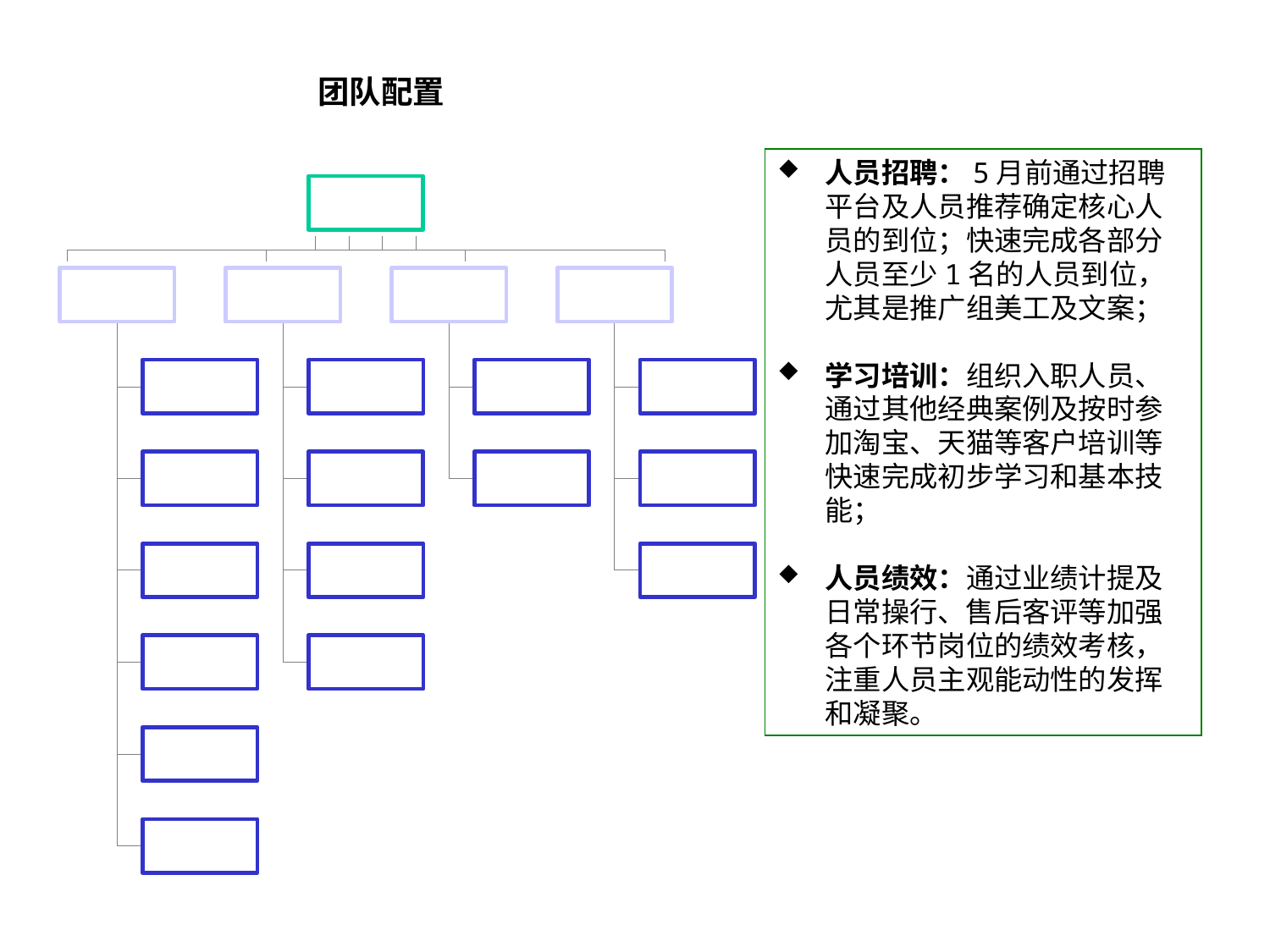

团队配置
人员招聘：5月前通过招聘平台及人员推荐确定核心人员的到位；快速完成各部分人员至少1名的人员到位，尤其是推广组美工及文案；

学习培训：组织入职人员、通过其他经典案例及按时参加淘宝、天猫等客户培训等快速完成初步学习和基本技能；
人员绩效：通过业绩计提及日常操行、售后客评等加强各个环节岗位的绩效考核，注重人员主观能动性的发挥和凝聚。